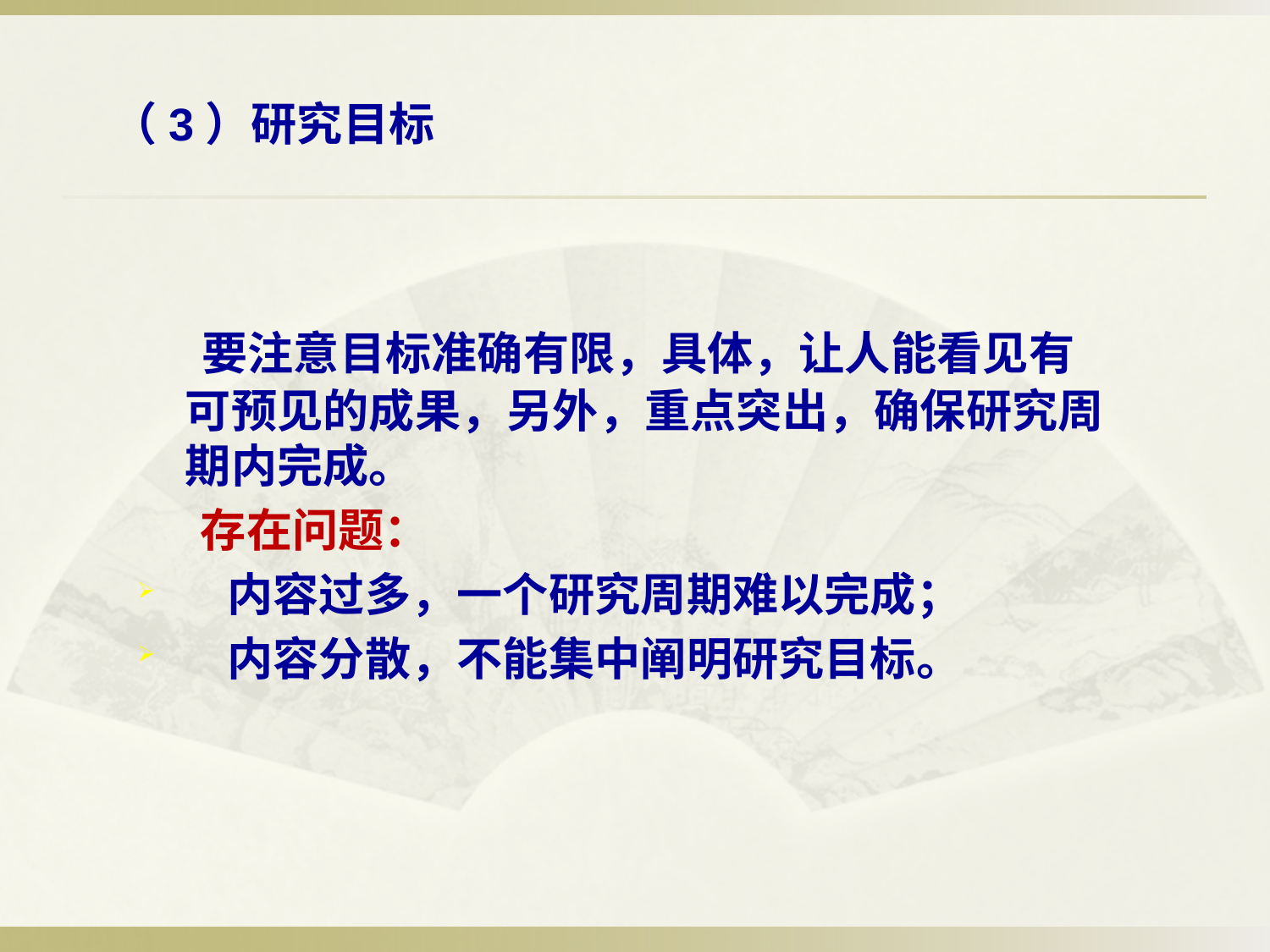

（3）研究目标
    要注意目标准确有限，具体，让人能看见有可预见的成果，另外，重点突出，确保研究周期内完成。
     存在问题：
   内容过多，一个研究周期难以完成；
   内容分散，不能集中阐明研究目标。